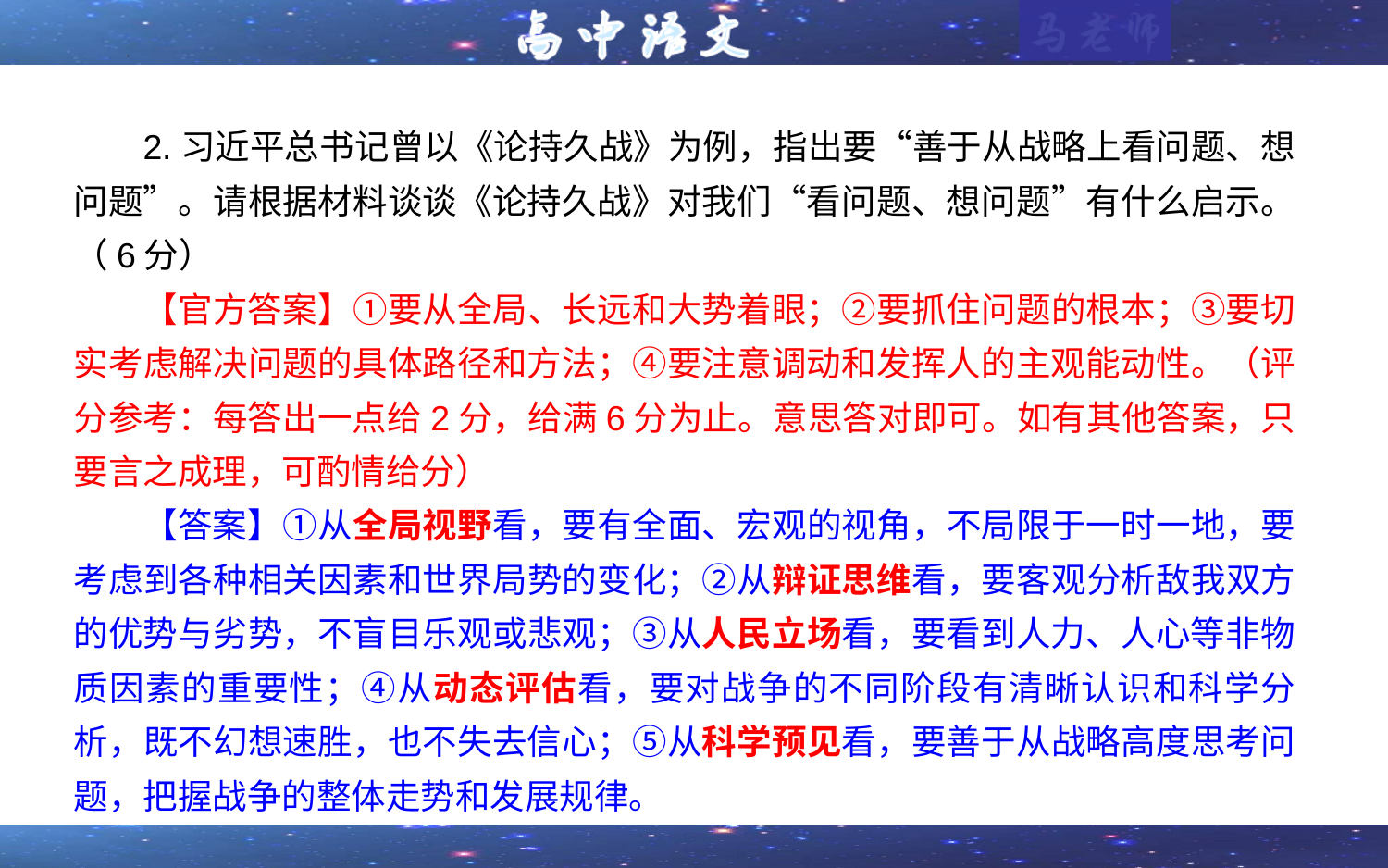

2.习近平总书记曾以《论持久战》为例，指出要“善于从战略上看问题、想问题”。请根据材料谈谈《论持久战》对我们“看问题、想问题”有什么启示。（6分）
【官方答案】①要从全局、长远和大势着眼；②要抓住问题的根本；③要切实考虑解决问题的具体路径和方法；④要注意调动和发挥人的主观能动性。（评分参考：每答出一点给2分，给满6分为止。意思答对即可。如有其他答案，只要言之成理，可酌情给分）
【答案】①从全局视野看，要有全面、宏观的视角，不局限于一时一地，要考虑到各种相关因素和世界局势的变化；②从辩证思维看，要客观分析敌我双方的优势与劣势，不盲目乐观或悲观；③从人民立场看，要看到人力、人心等非物质因素的重要性；④从动态评估看，要对战争的不同阶段有清晰认识和科学分析，既不幻想速胜，也不失去信心；⑤从科学预见看，要善于从战略高度思考问题，把握战争的整体走势和发展规律。